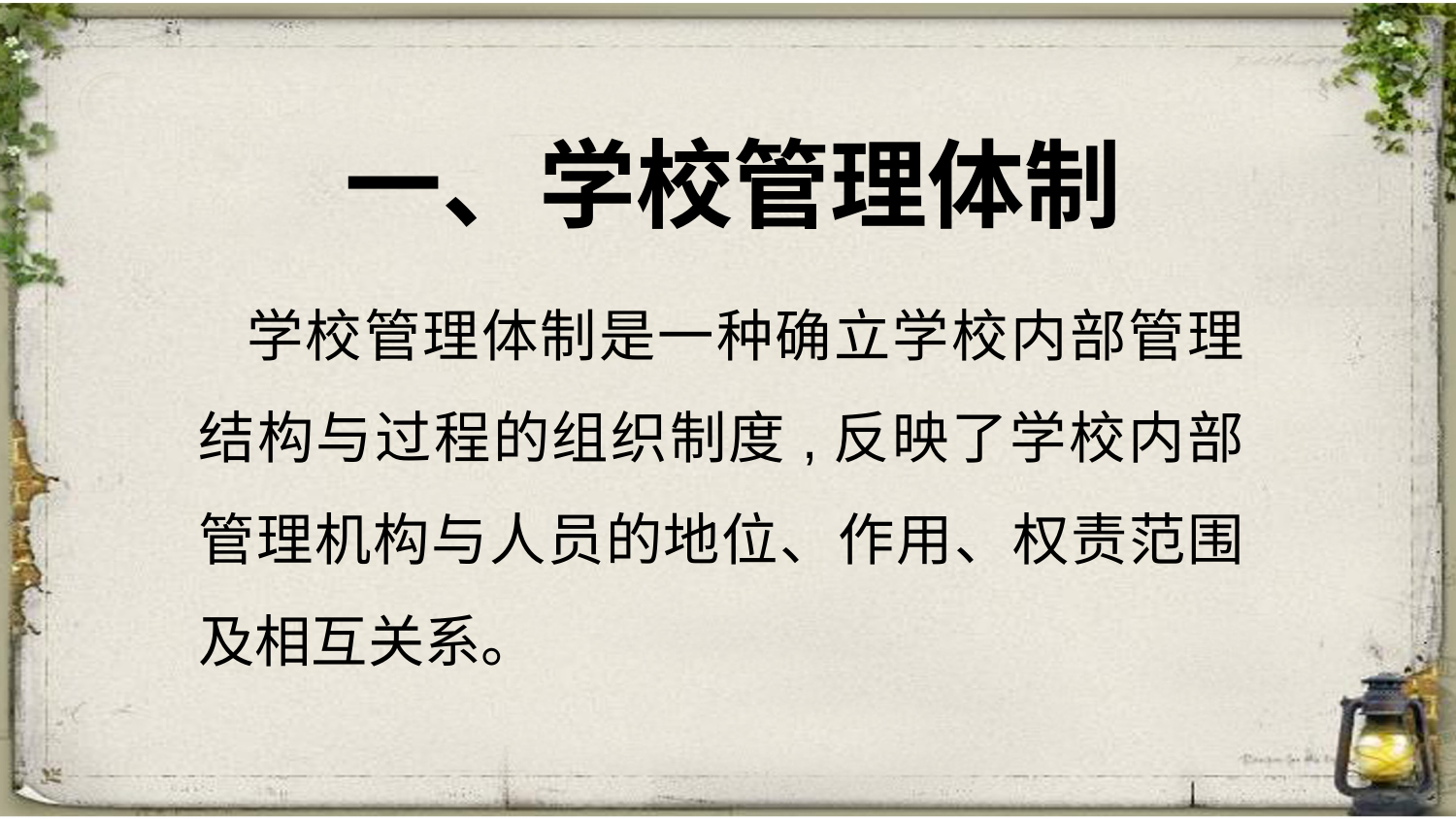

一、学校管理体制
学校管理体制是一种确立学校内部管理结构与过程的组织制度,反映了学校内部管理机构与人员的地位、作用、权责范围及相互关系。